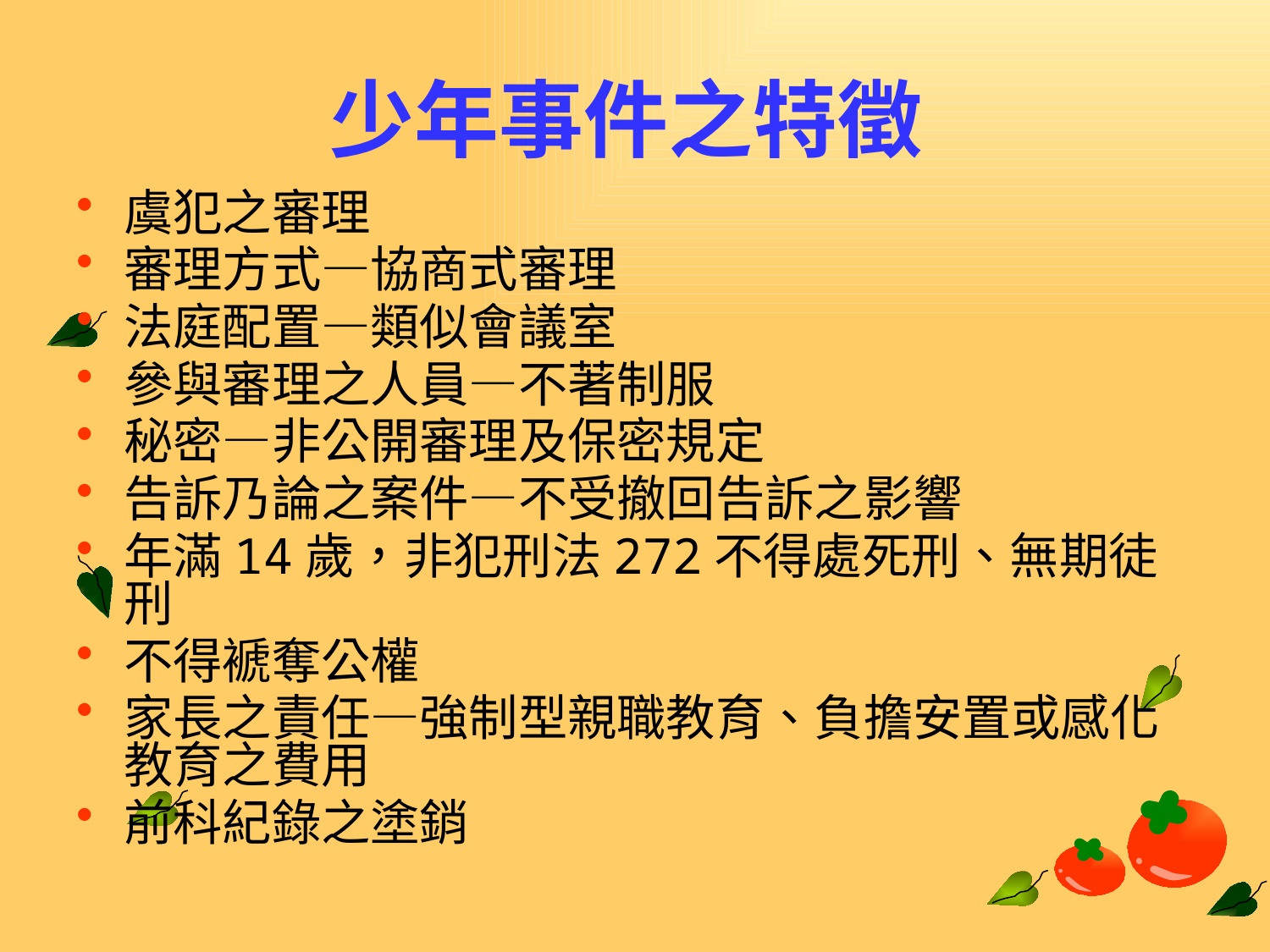

# 少年事件之特徵
虞犯之審理
審理方式—協商式審理
法庭配置—類似會議室
參與審理之人員—不著制服
秘密—非公開審理及保密規定
告訴乃論之案件—不受撤回告訴之影響
年滿14歲，非犯刑法272不得處死刑、無期徒刑
不得褫奪公權
家長之責任—強制型親職教育、負擔安置或感化教育之費用
前科紀錄之塗銷